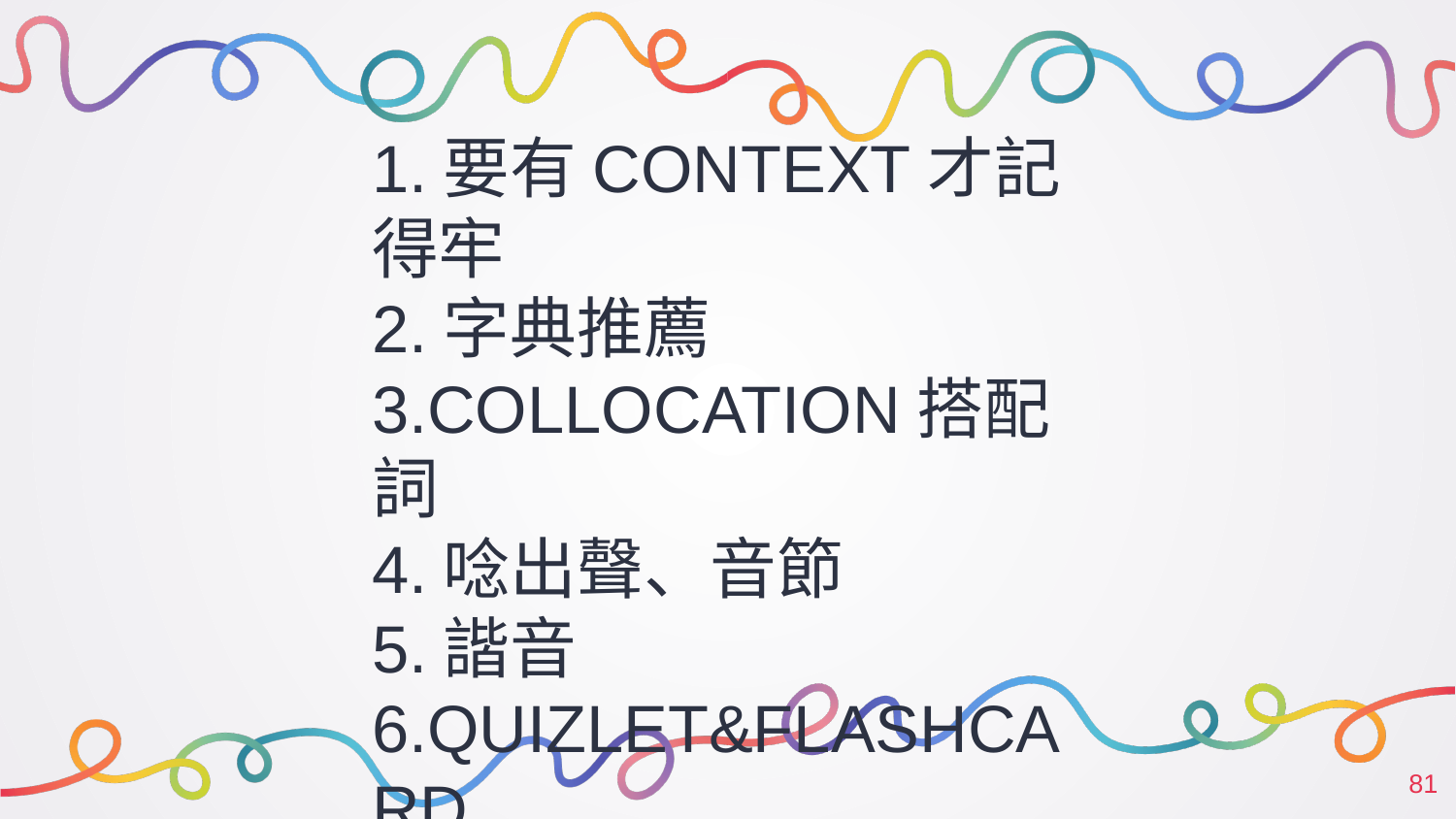

1.要有CONTEXT才記得牢
2.字典推薦
3.COLLOCATION搭配詞
4.唸出聲、音節
5.諧音
6.QUIZLET&FLASHCARD
7.字根字首字尾E4F
81